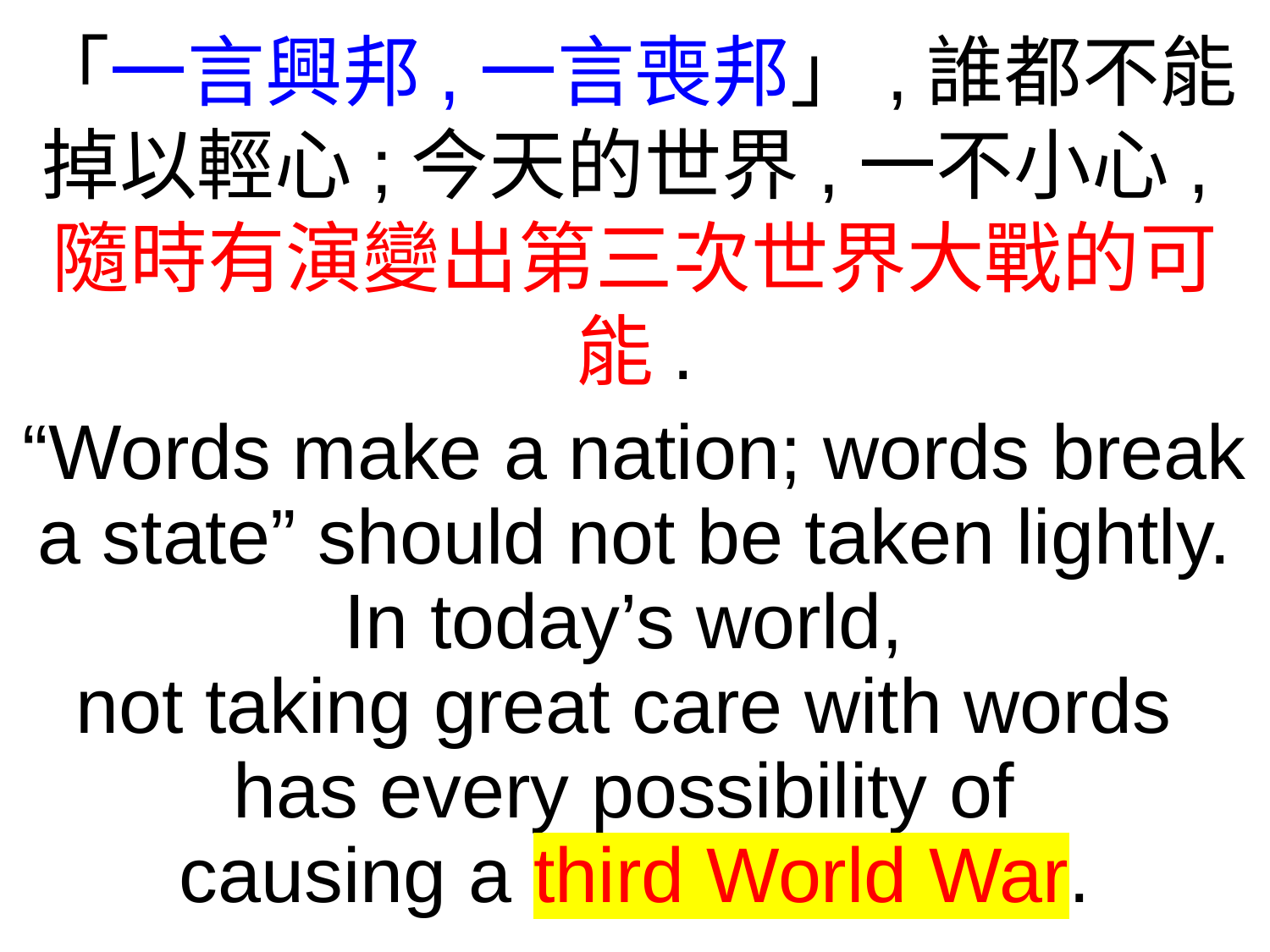

「一言興邦,一言喪邦」,誰都不能掉以輕心;今天的世界,一不小心,隨時有演變出第三次世界大戰的可能.
“Words make a nation; words break a state” should not be taken lightly. In today’s world,
not taking great care with words
has every possibility of
causing a third World War.